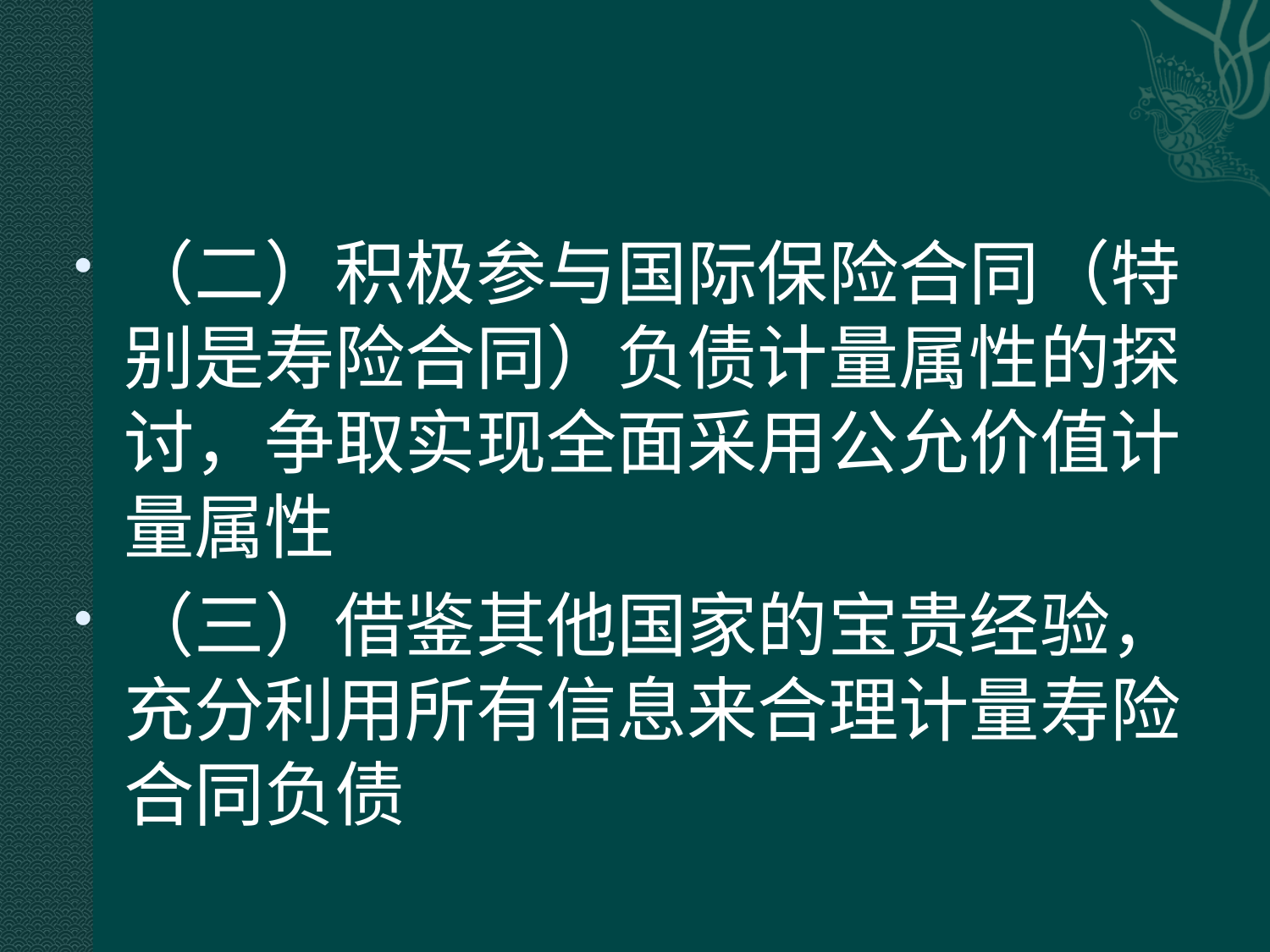

#
（二）积极参与国际保险合同（特别是寿险合同）负债计量属性的探讨，争取实现全面采用公允价值计量属性
（三）借鉴其他国家的宝贵经验，充分利用所有信息来合理计量寿险合同负债